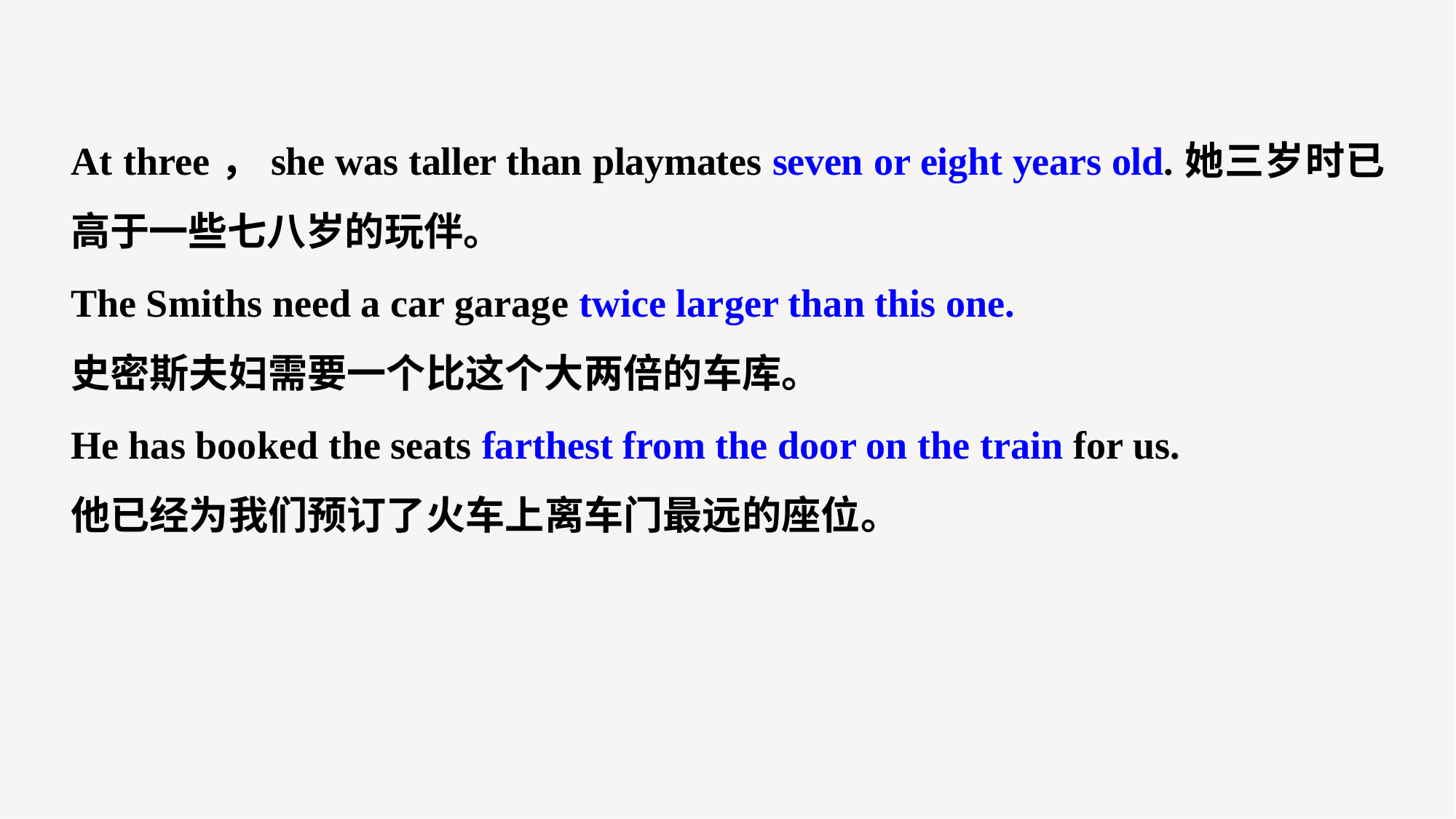

At three，she was taller than playmates seven or eight years old.她三岁时已高于一些七八岁的玩伴。
The Smiths need a car garage twice larger than this one.
史密斯夫妇需要一个比这个大两倍的车库。
He has booked the seats farthest from the door on the train for us.
他已经为我们预订了火车上离车门最远的座位。